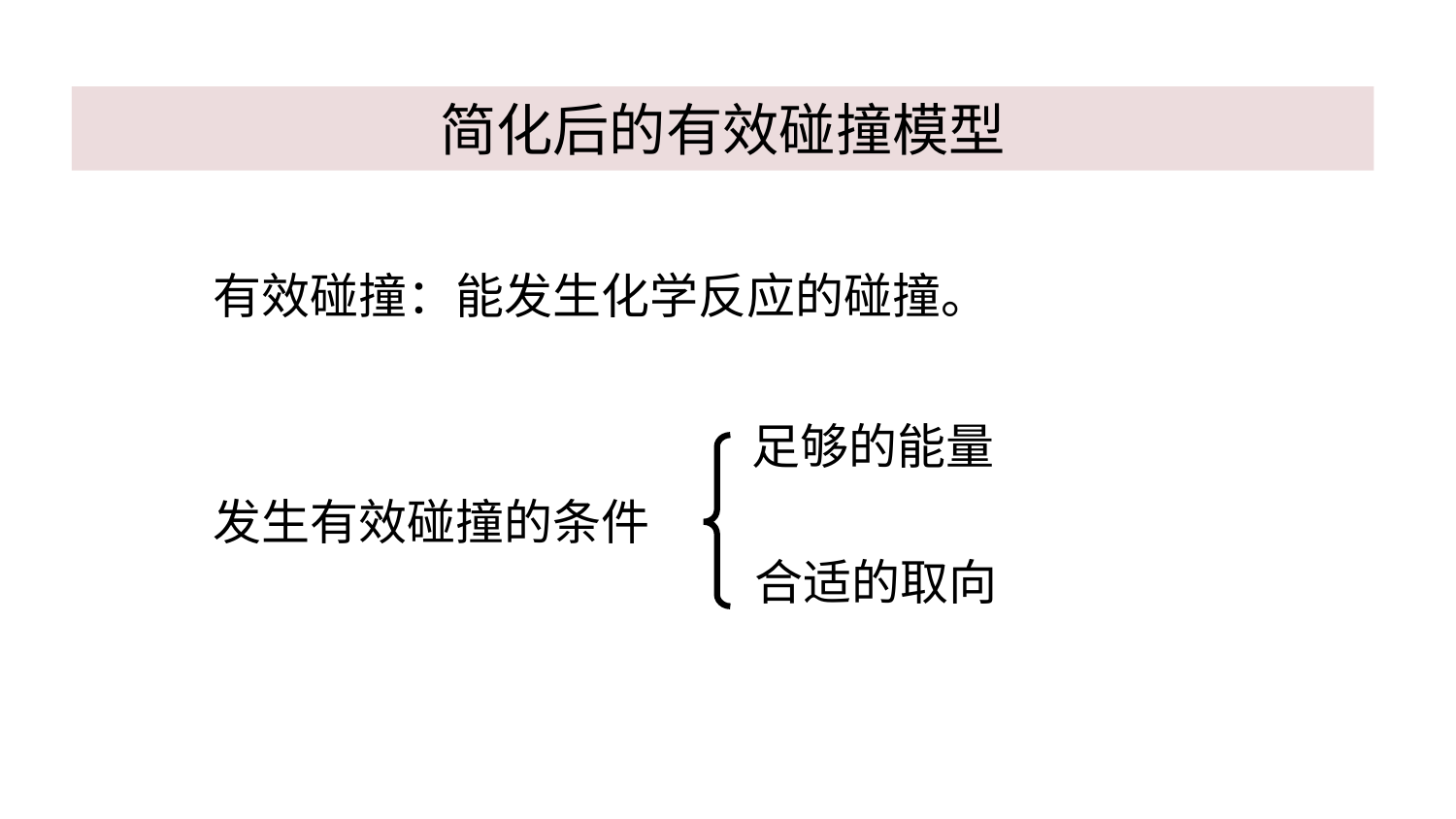

简化后的有效碰撞模型
有效碰撞：能发生化学反应的碰撞。
足够的能量

发生有效碰撞的条件
合适的取向